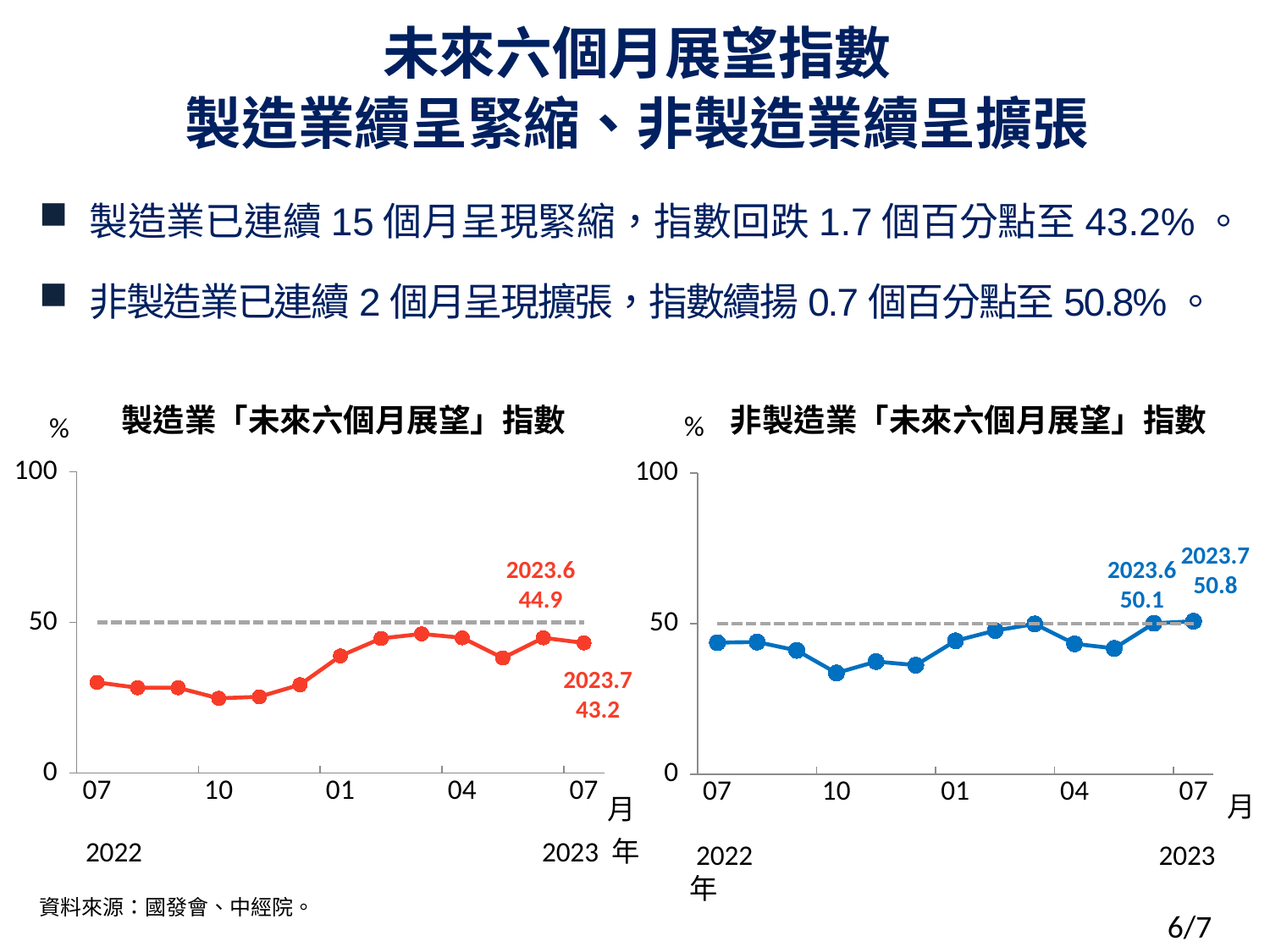

# 未來六個月展望指數 製造業續呈緊縮、非製造業續呈擴張
製造業已連續15個月呈現緊縮，指數回跌1.7個百分點至43.2%。
非製造業已連續2個月呈現擴張，指數續揚0.7個百分點至50.8%。
製造業「未來六個月展望」指數
非製造業「未來六個月展望」指數
     %
     %

### Chart

| Category | 未來六個月景氣狀況預期指數 | 欄1 |
|---|---|---|
| 44743 | 30.1 | 50.0 |
| 44774 | 28.3 | 50.0 |
| 44805 | 28.3 | 50.0 |
| 44835 | 24.8 | 50.0 |
| 44866 | 25.3 | 50.0 |
| 44896 | 29.3 | 50.0 |
| 44927 | 38.9 | 50.0 |
| 44958 | 44.7 | 50.0 |
| 44986 | 46.2 | 50.0 |
| 45017 | 44.9 | 50.0 |
| 45047 | 38.2 | 50.0 |
| 45078 | 44.9 | 50.0 |
| 45108 | 43.2 | 50.0 |

### Chart

| Category | 未來六個月景氣狀況預期指數 | 欄1 |
|---|---|---|
| 44743 | 43.7 | 50.0 |
| 44774 | 43.9 | 50.0 |
| 44805 | 41.1 | 50.0 |
| 44835 | 33.6 | 50.0 |
| 44866 | 37.4 | 50.0 |
| 44896 | 36.2 | 50.0 |
| 44927 | 44.3 | 50.0 |
| 44958 | 47.7 | 50.0 |
| 44986 | 49.9 | 50.0 |
| 45017 | 43.3 | 50.0 |
| 45047 | 41.8 | 50.0 |
| 45078 | 50.1 | 50.0 |
| 45108 | 50.8 | 50.0 |
2023.7
50.8
2023.6
44.9
2023.6
50.1
2023.7
43.2
月
月
      2022                                                               2023 年
 2022                                                                2023  年
資料來源：國發會、中經院。